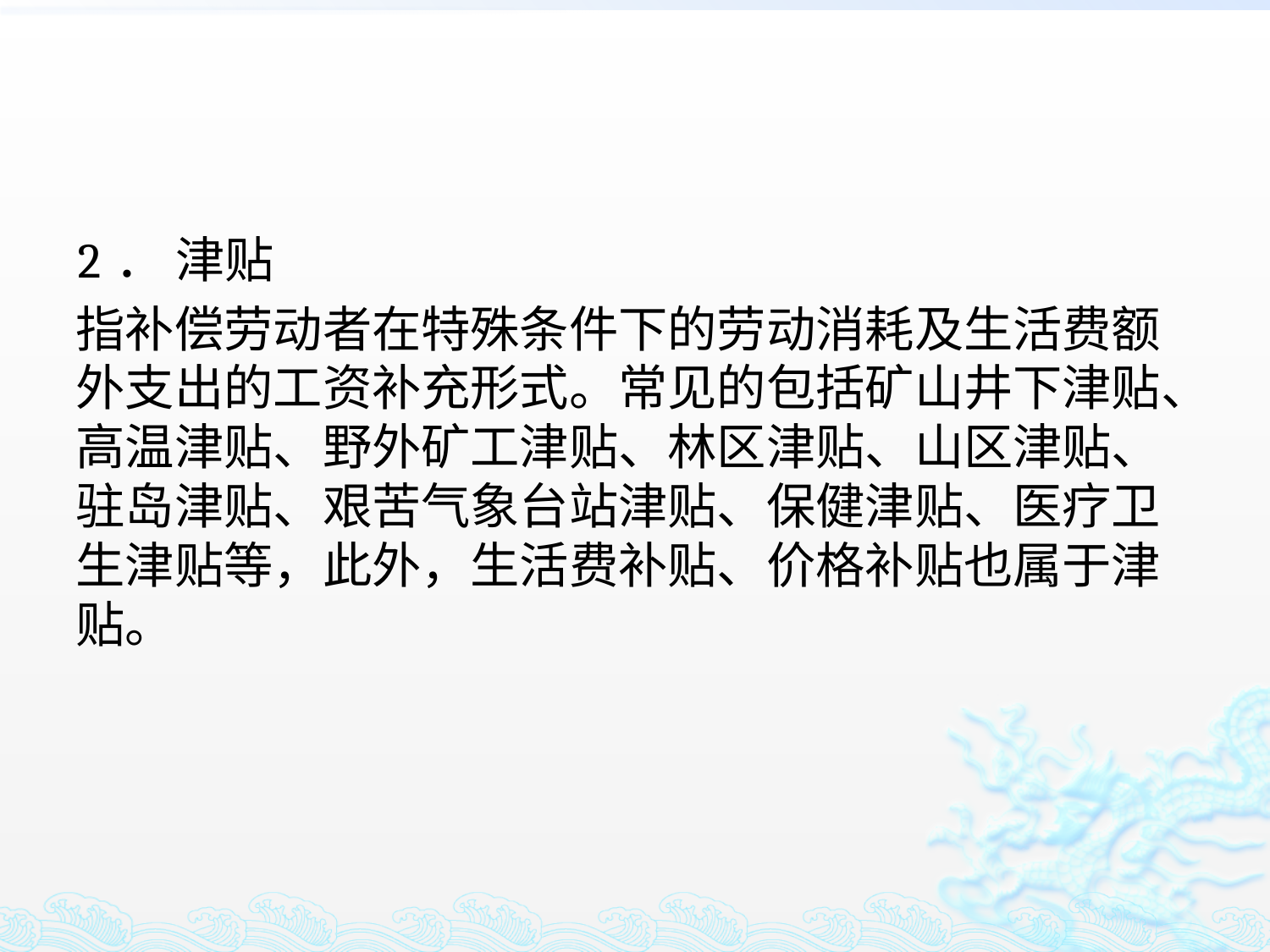

#
2． 津贴
指补偿劳动者在特殊条件下的劳动消耗及生活费额外支出的工资补充形式。常见的包括矿山井下津贴、高温津贴、野外矿工津贴、林区津贴、山区津贴、驻岛津贴、艰苦气象台站津贴、保健津贴、医疗卫生津贴等，此外，生活费补贴、价格补贴也属于津贴。